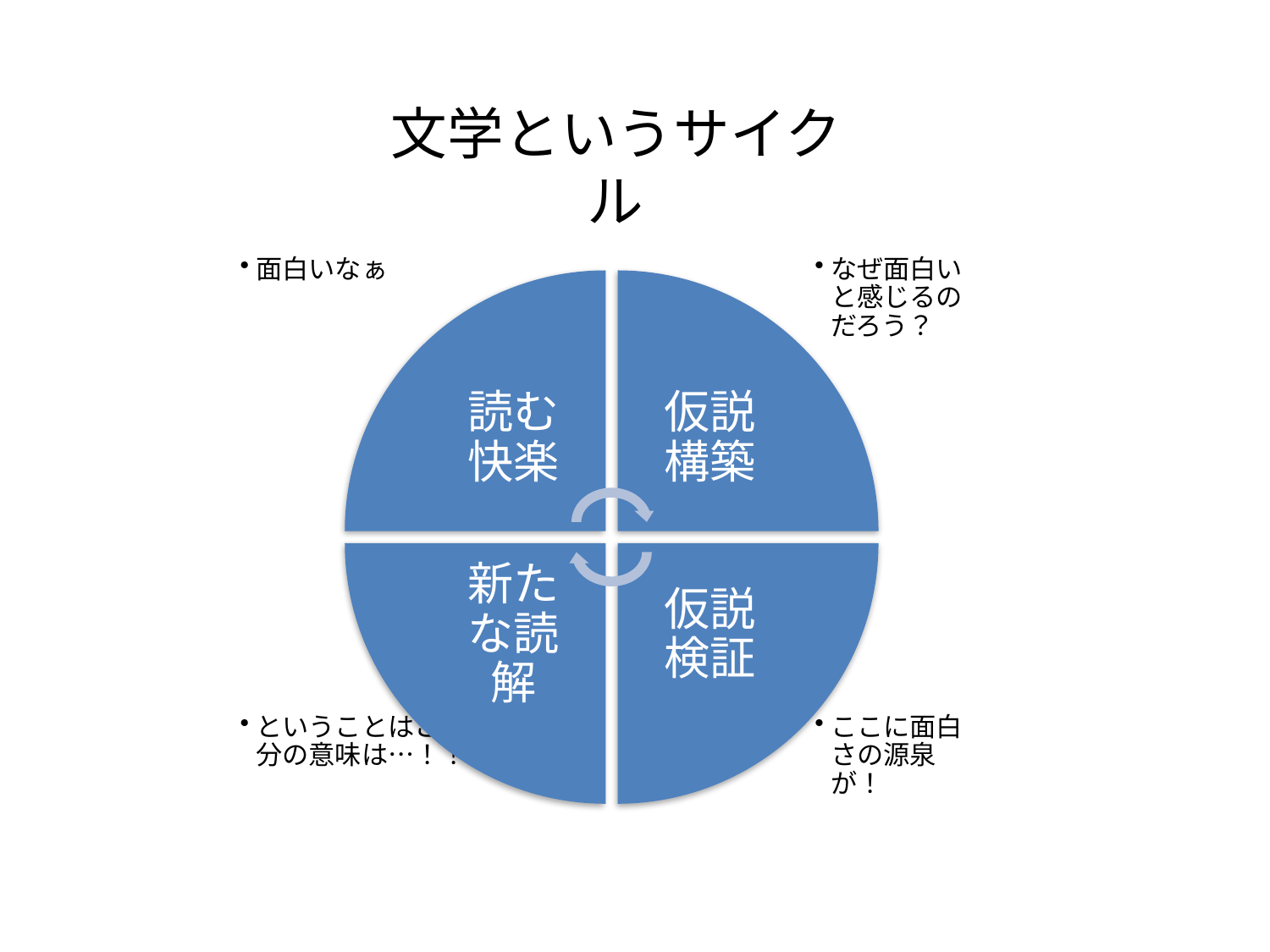

文学というサイクル
ここに面白さの源泉が！
ということはこの部分の意味は…！！
なぜ面白いと感じるのだろう？
面白いなぁ
読む快楽
仮説構築
仮説検証
新たな読解